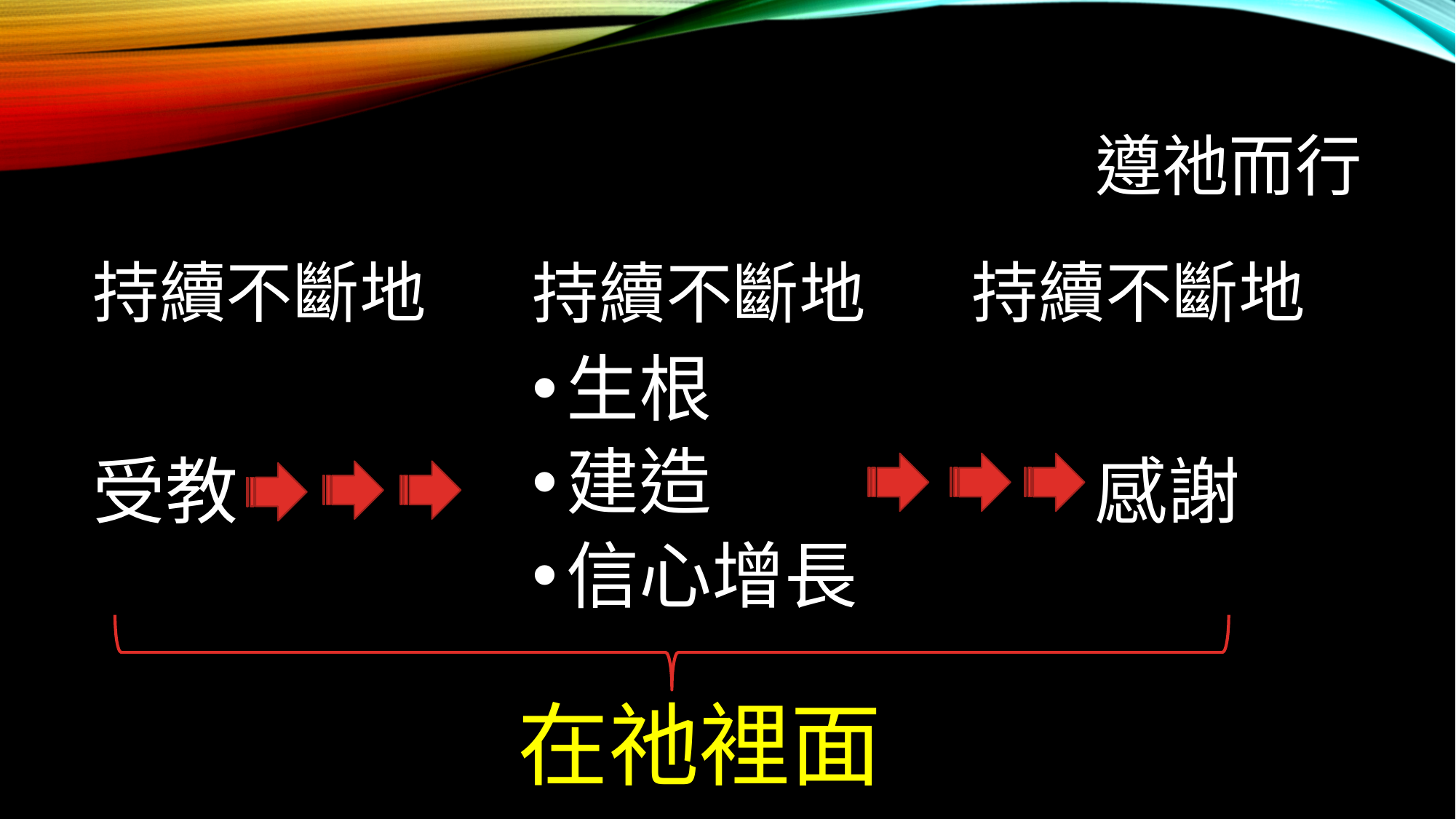

# 遵祂而行

持續不斷地
持續不斷地
持續不斷地
生根
建造
信心增長

受教

感謝

在祂裡面